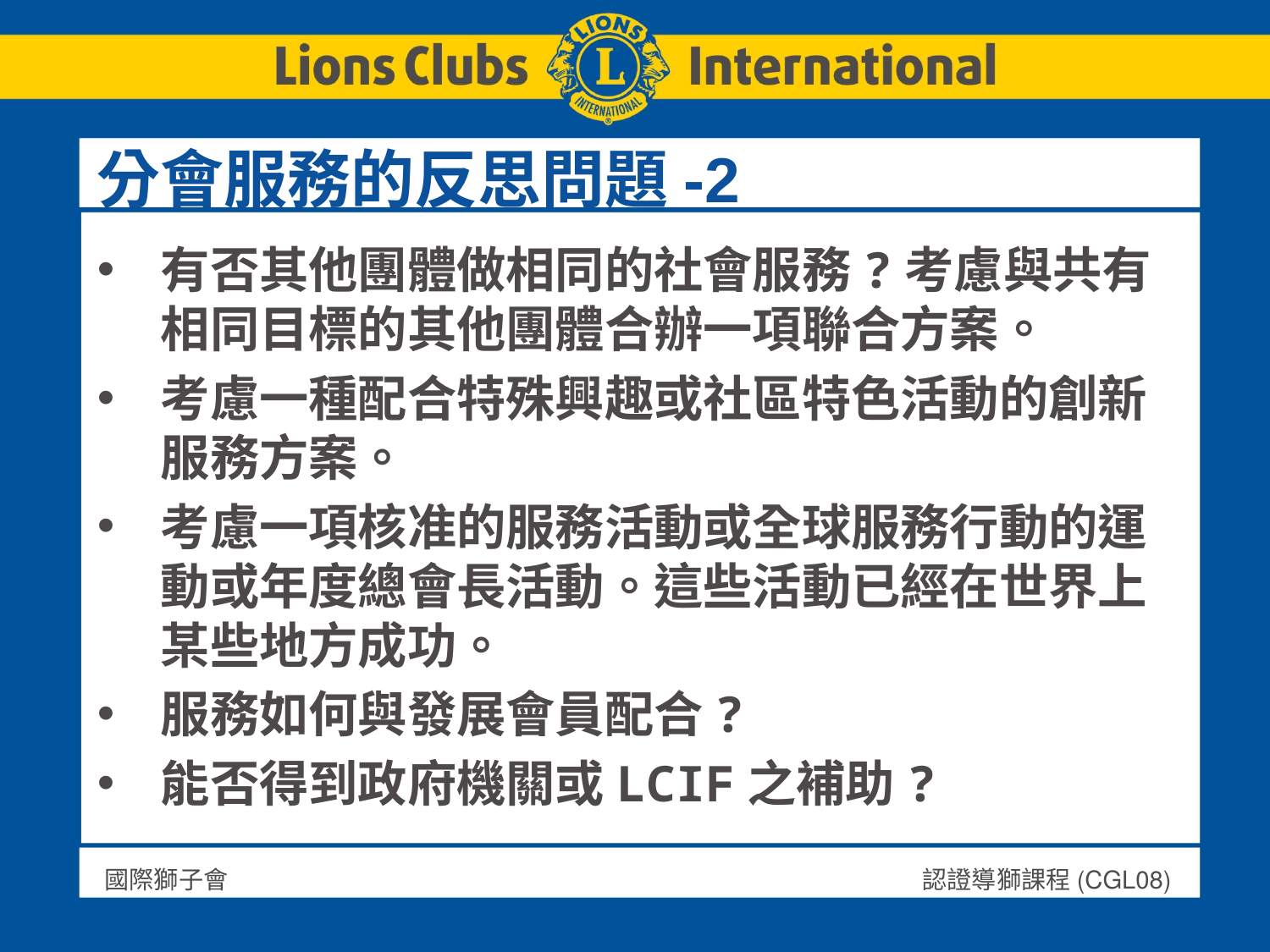

# 分會服務的反思問題-2
有否其他團體做相同的社會服務?考慮與共有相同目標的其他團體合辦一項聯合方案。
考慮一種配合特殊興趣或社區特色活動的創新服務方案。
考慮一項核准的服務活動或全球服務行動的運動或年度總會長活動。這些活動已經在世界上某些地方成功。
服務如何與發展會員配合?
能否得到政府機關或LCIF之補助?